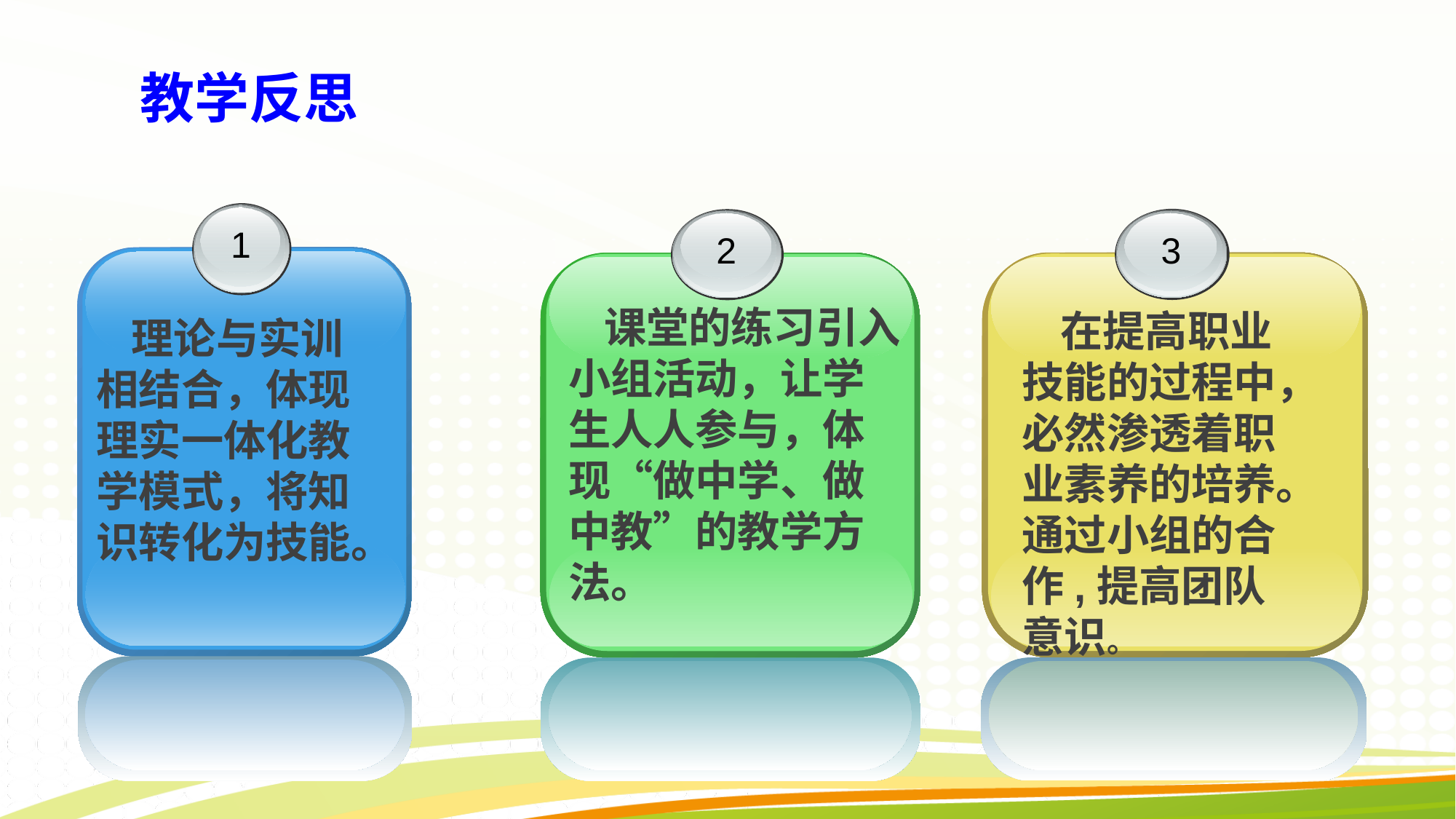

教学反思

1

3

2

    课堂的练习引入小组活动，让学生人人参与，体现“做中学、做中教”的教学方法。
    在提高职业技能的过程中，必然渗透着职业素养的培养。通过小组的合作,提高团队意识。
    理论与实训相结合，体现理实一体化教学模式，将知识转化为技能。